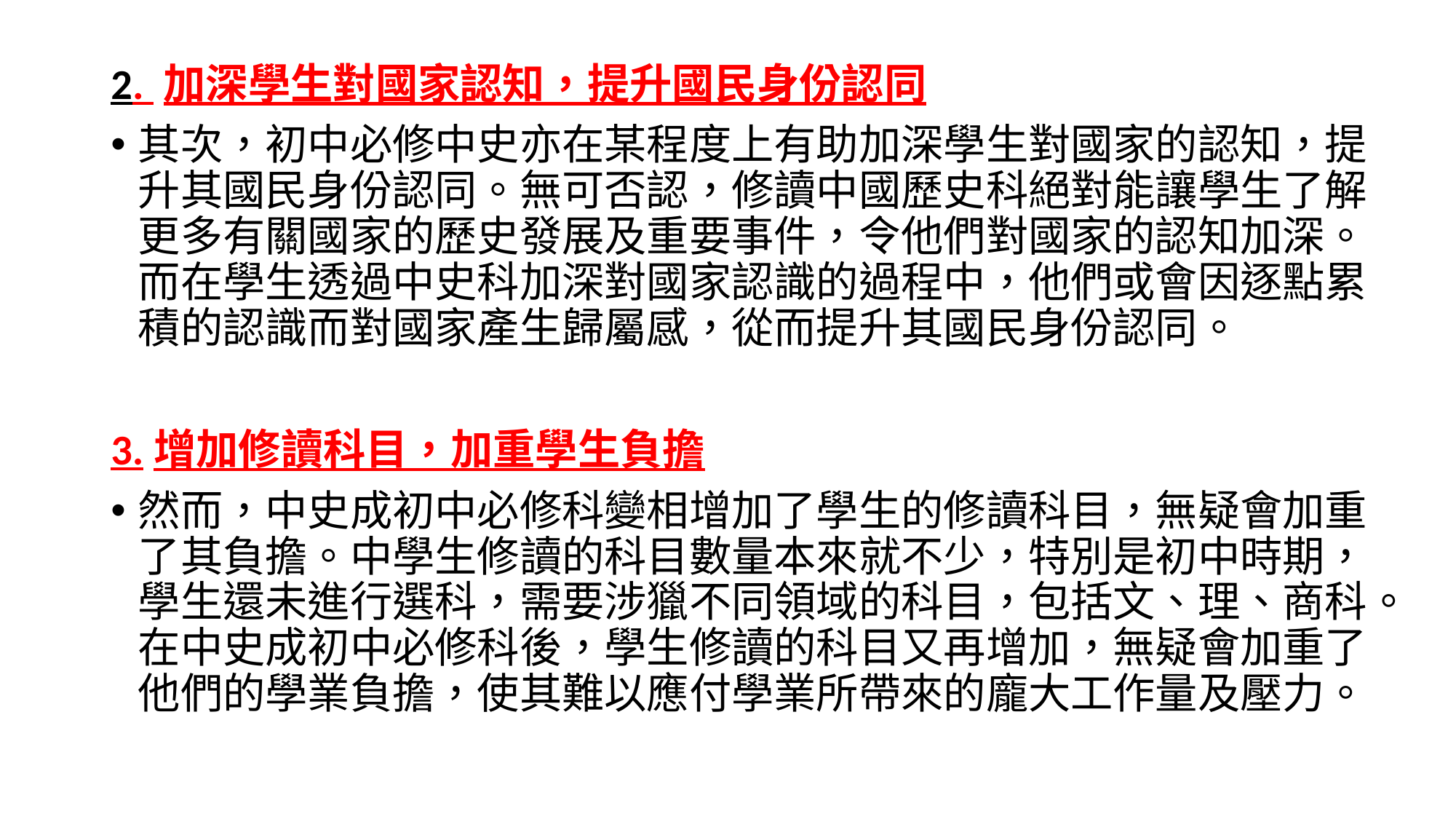

2. 加深學生對國家認知，提升國民身份認同
其次，初中必修中史亦在某程度上有助加深學生對國家的認知，提升其國民身份認同。無可否認，修讀中國歷史科絕對能讓學生了解更多有關國家的歷史發展及重要事件，令他們對國家的認知加深。而在學生透過中史科加深對國家認識的過程中，他們或會因逐點累積的認識而對國家產生歸屬感，從而提升其國民身份認同。

3.增加修讀科目，加重學生負擔
然而，中史成初中必修科變相增加了學生的修讀科目，無疑會加重了其負擔。中學生修讀的科目數量本來就不少，特別是初中時期，學生還未進行選科，需要涉獵不同領域的科目，包括文、理、商科。在中史成初中必修科後，學生修讀的科目又再增加，無疑會加重了他們的學業負擔，使其難以應付學業所帶來的龐大工作量及壓力。